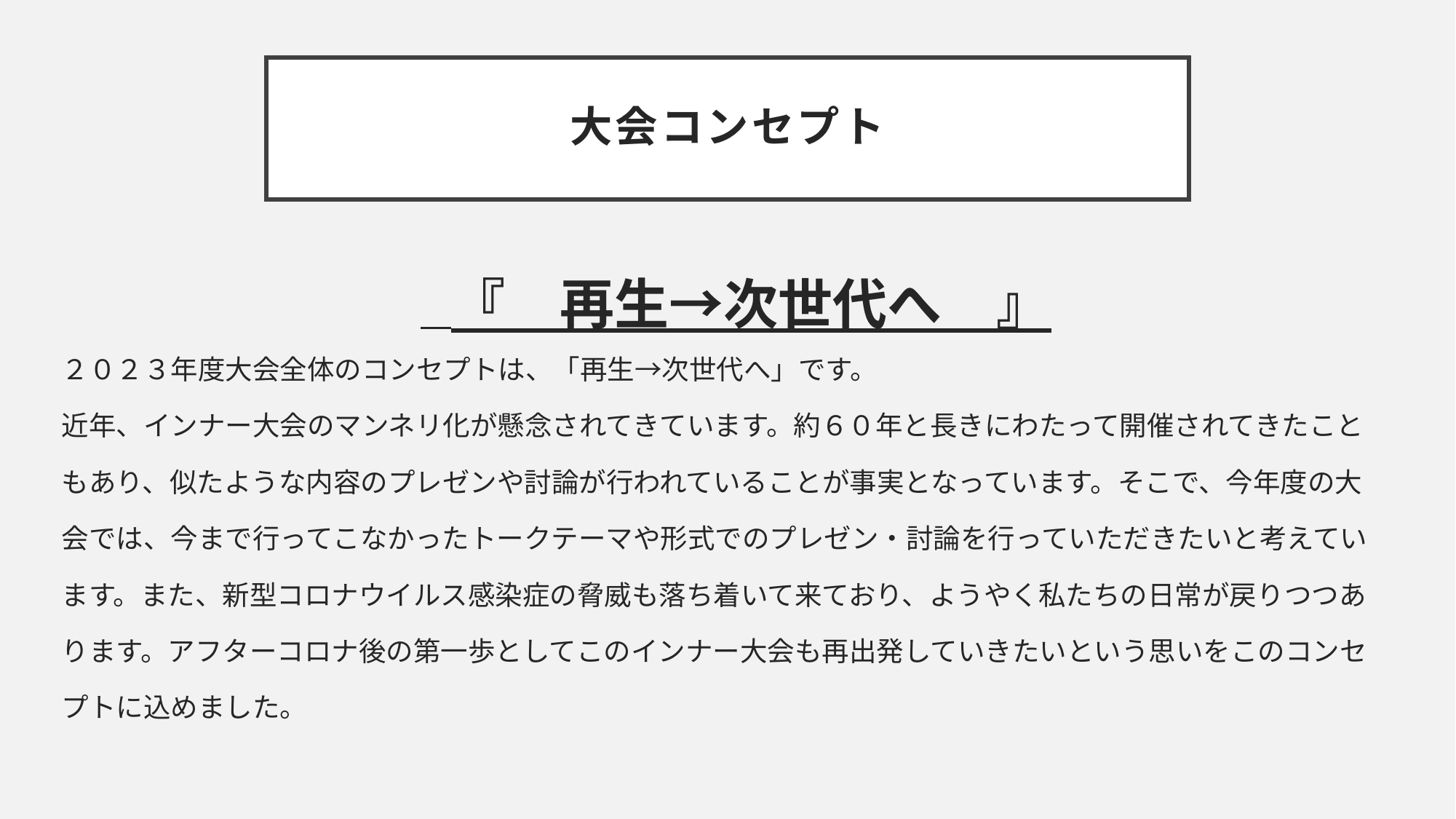

# 大会コンセプト
　『　再生→次世代へ　』
　２０２３年度大会全体のコンセプトは、「再生→次世代へ」です。
　近年、インナー大会のマンネリ化が懸念されてきています。約６０年と長きにわたって開催されてきたこと
　もあり、似たような内容のプレゼンや討論が行われていることが事実となっています。そこで、今年度の大
　会では、今まで行ってこなかったトークテーマや形式でのプレゼン・討論を行っていただきたいと考えてい
　ます。また、新型コロナウイルス感染症の脅威も落ち着いて来ており、ようやく私たちの日常が戻りつつあ
　ります。アフターコロナ後の第一歩としてこのインナー大会も再出発していきたいという思いをこのコンセ
　プトに込めました。